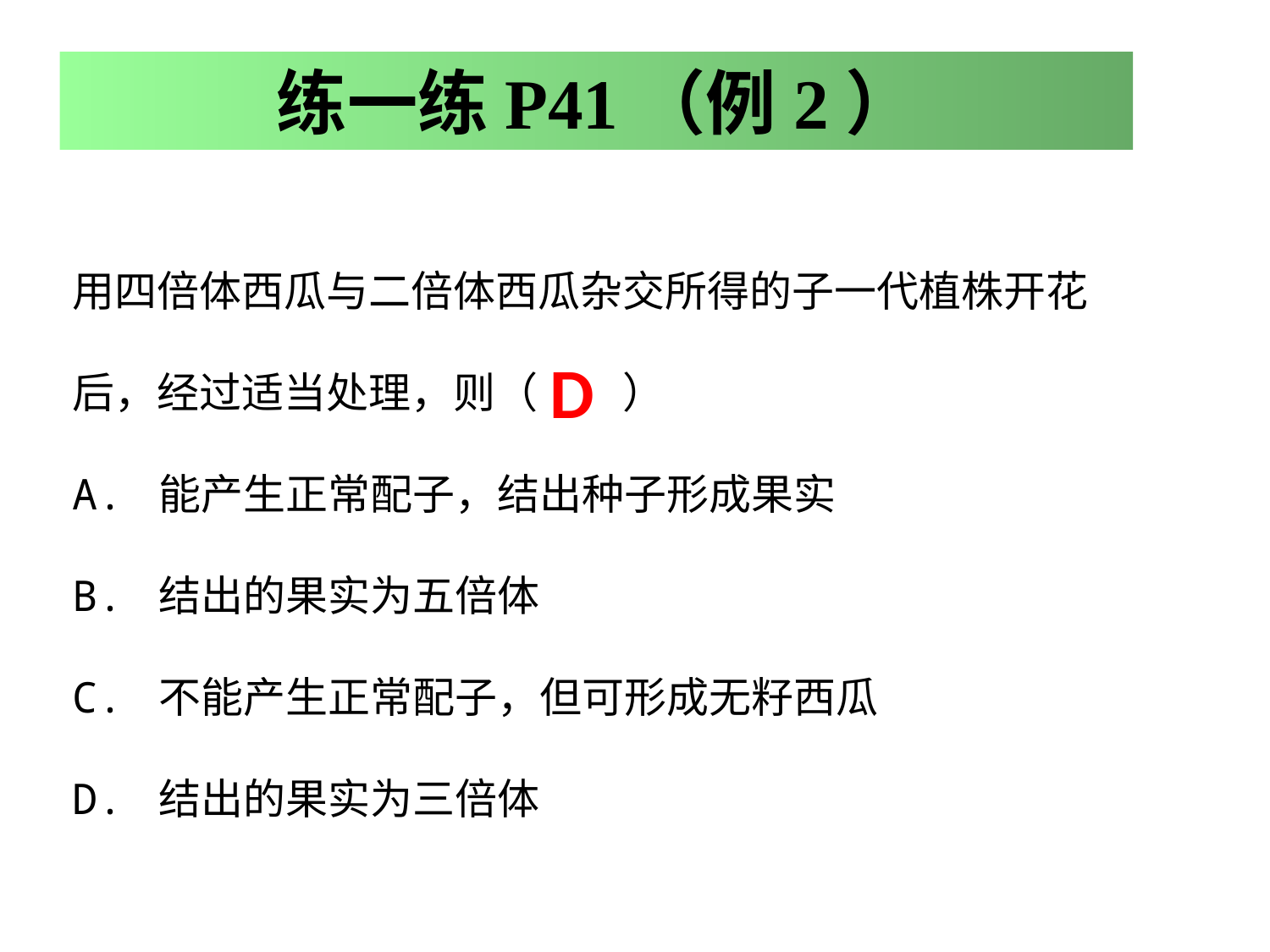

练一练P41（例2）
用四倍体西瓜与二倍体西瓜杂交所得的子一代植株开花后，经过适当处理，则（　　）
A. 能产生正常配子，结出种子形成果实
B. 结出的果实为五倍体
C. 不能产生正常配子，但可形成无籽西瓜
D. 结出的果实为三倍体
D